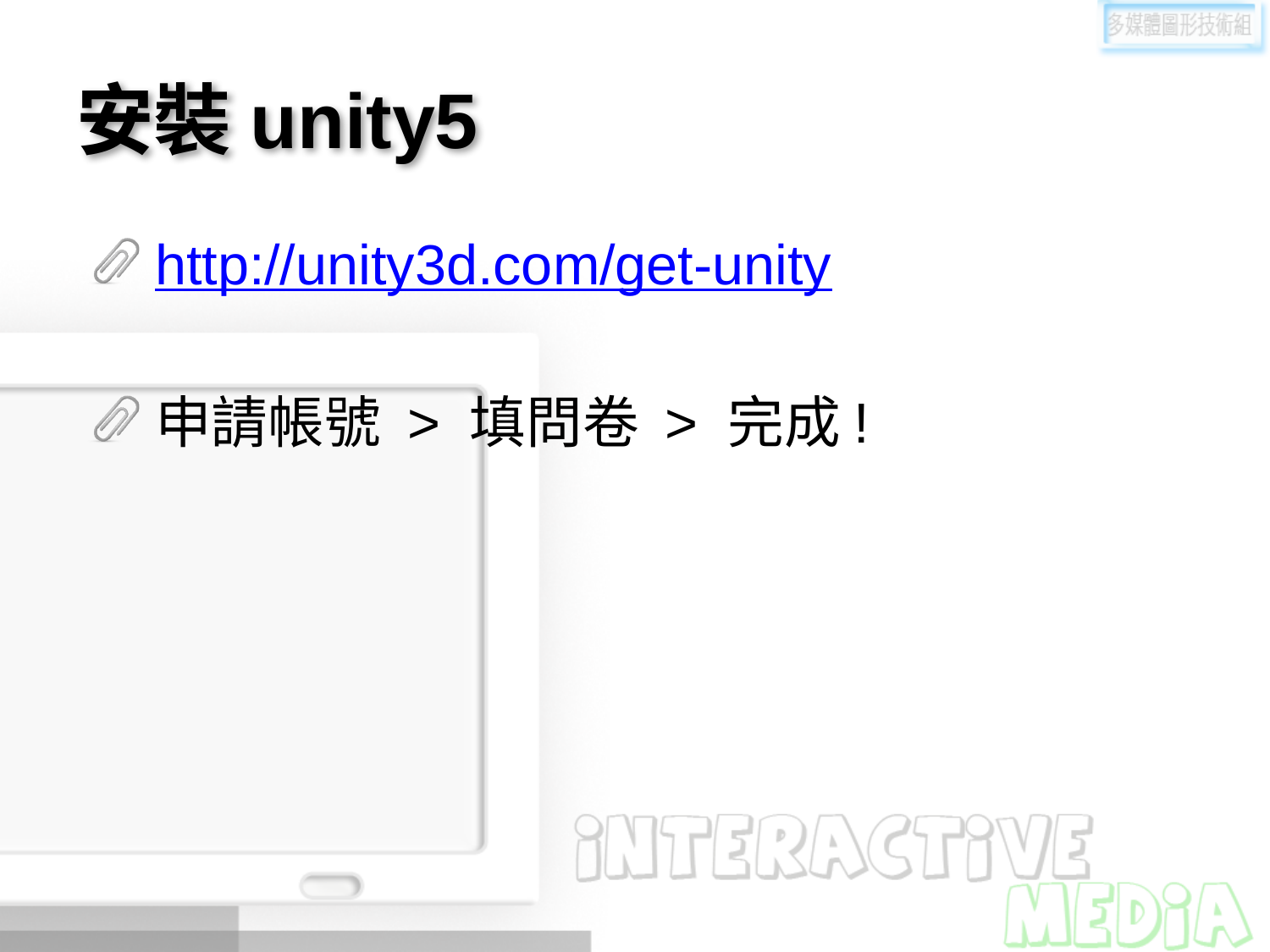

# 安裝unity5
http://unity3d.com/get-unity

申請帳號 > 填問卷 > 完成!